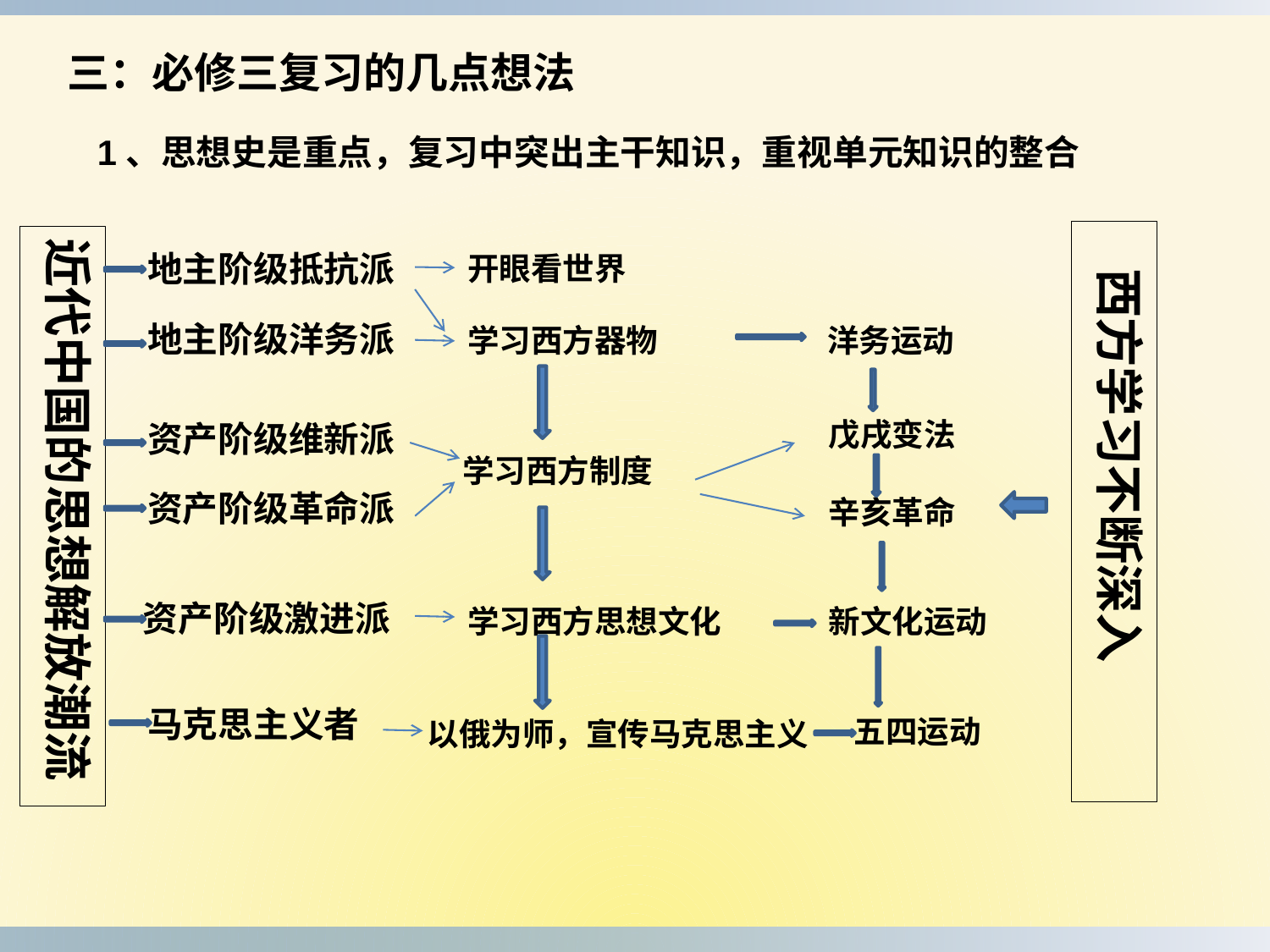

三：必修三复习的几点想法
1、思想史是重点，复习中突出主干知识，重视单元知识的整合
  西方学习不断深入
近代中国的思想解放潮流
地主阶级抵抗派
开眼看世界

地主阶级洋务派
学习西方器物
洋务运动

戊戌变法
资产阶级维新派

学习西方制度

资产阶级革命派
辛亥革命

资产阶级激进派
学习西方思想文化
新文化运动

马克思主义者
五四运动
以俄为师，宣传马克思主义